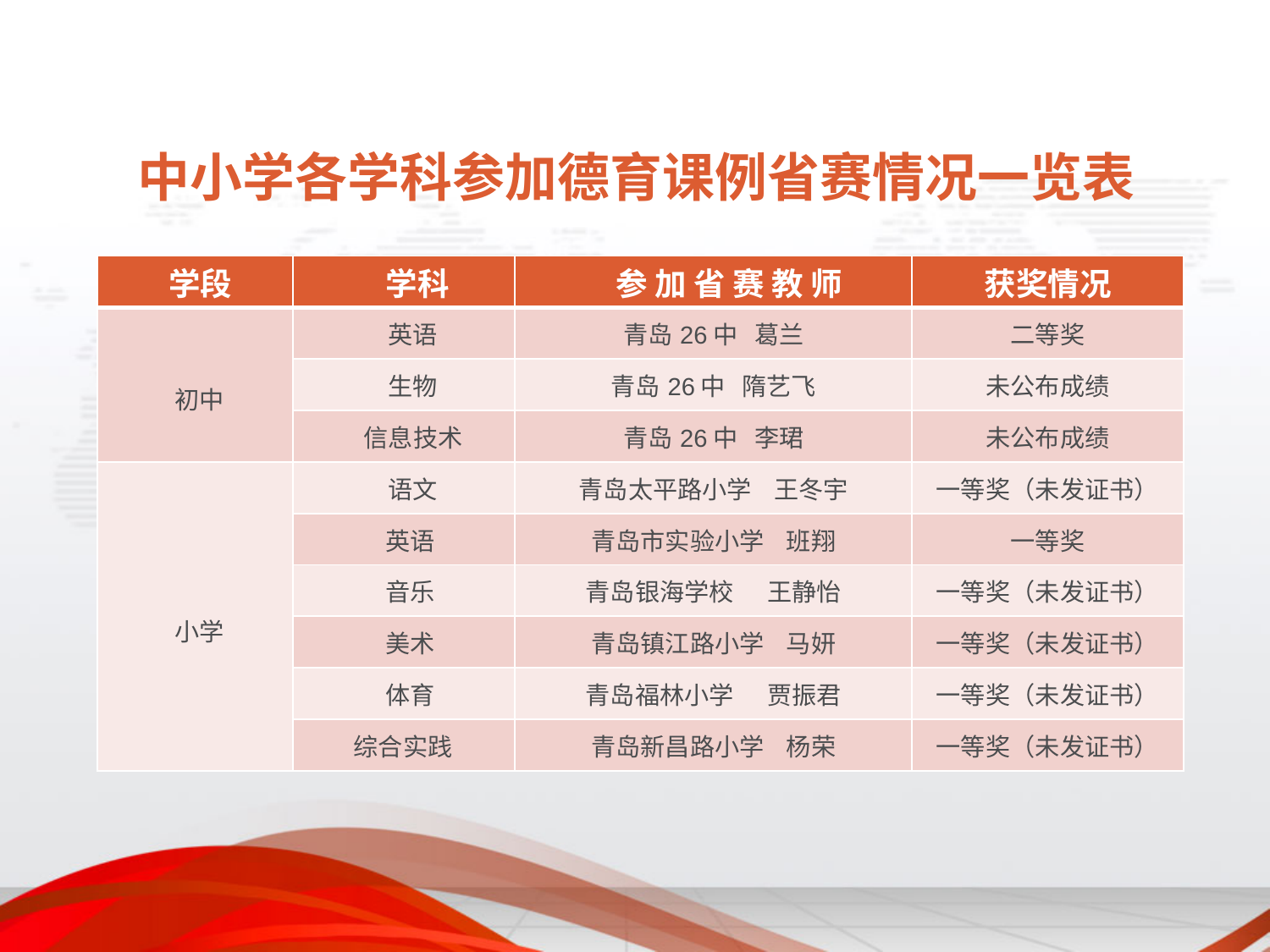

# 中小学各学科参加德育课例省赛情况一览表
| 学段 | 学科 | 参 加 省 赛 教 师 | 获奖情况 |
| --- | --- | --- | --- |
| 初中 | 英语 | 青岛26中 葛兰 | 二等奖 |
|  | 生物 | 青岛26中 隋艺飞 | 未公布成绩 |
|  | 信息技术 | 青岛26中 李珺 | 未公布成绩 |
| 小学 | 语文 | 青岛太平路小学 王冬宇 | 一等奖（未发证书） |
|  | 英语 | 青岛市实验小学 班翔 | 一等奖 |
|  | 音乐 | 青岛银海学校 王静怡 | 一等奖（未发证书） |
|  | 美术 | 青岛镇江路小学 马妍 | 一等奖（未发证书） |
|  | 体育 | 青岛福林小学 贾振君 | 一等奖（未发证书） |
|  | 综合实践 | 青岛新昌路小学 杨荣 | 一等奖（未发证书） |